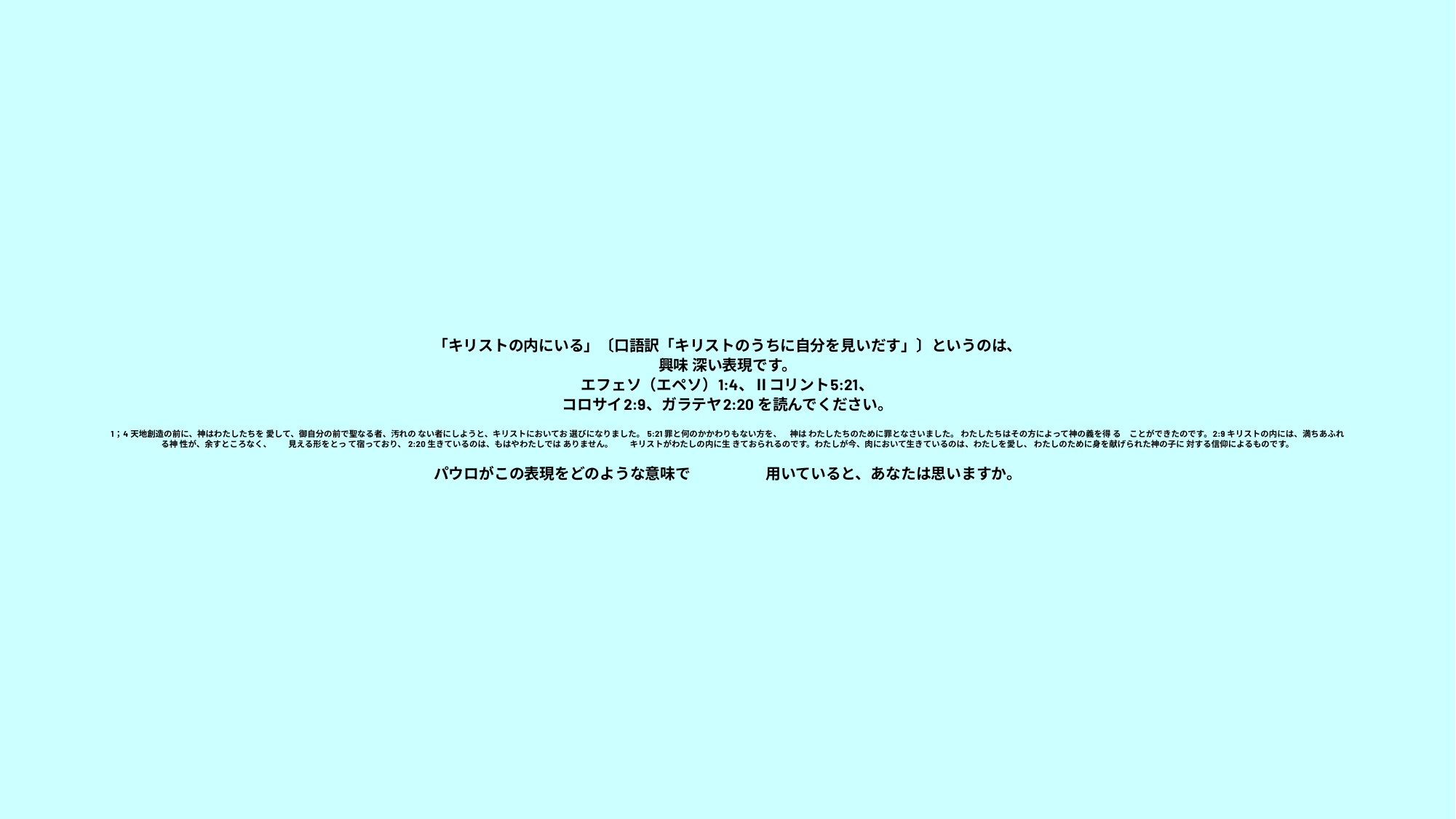

# 「キリストの内にいる」〔口語訳「キリストのうちに自分を見いだす」〕というのは、 興味 深い表現です。 エフェソ（エペソ）1:4、Ⅱコリント5:21、 コロサイ2:9、ガラテヤ2:20 を読んでください。 　 1；4 天地創造の前に、神はわたしたちを 愛して、御自分の前で聖なる者、汚れの ない者にしようと、キリストにおいてお 選びになりました。 5:21 罪と何のかかわりもない方を、　神は わたしたちのために罪となさいました。 わたしたちはその方によって神の義を得 る　ことができたのです。2:9 キリストの内には、満ちあふれる神 性が、余すところなく、　　見える形をとっ て宿っており、 2:20 生きているのは、もはやわたしでは ありません。　　キリストがわたしの内に生 きておられるのです。わたしが今、肉において生きているのは、わたしを愛し、 わたしのために身を献げられた神の子に 対する信仰によるものです。 　 パウロがこの表現をどのような意味で　　　　　用いていると、あなたは思いますか。